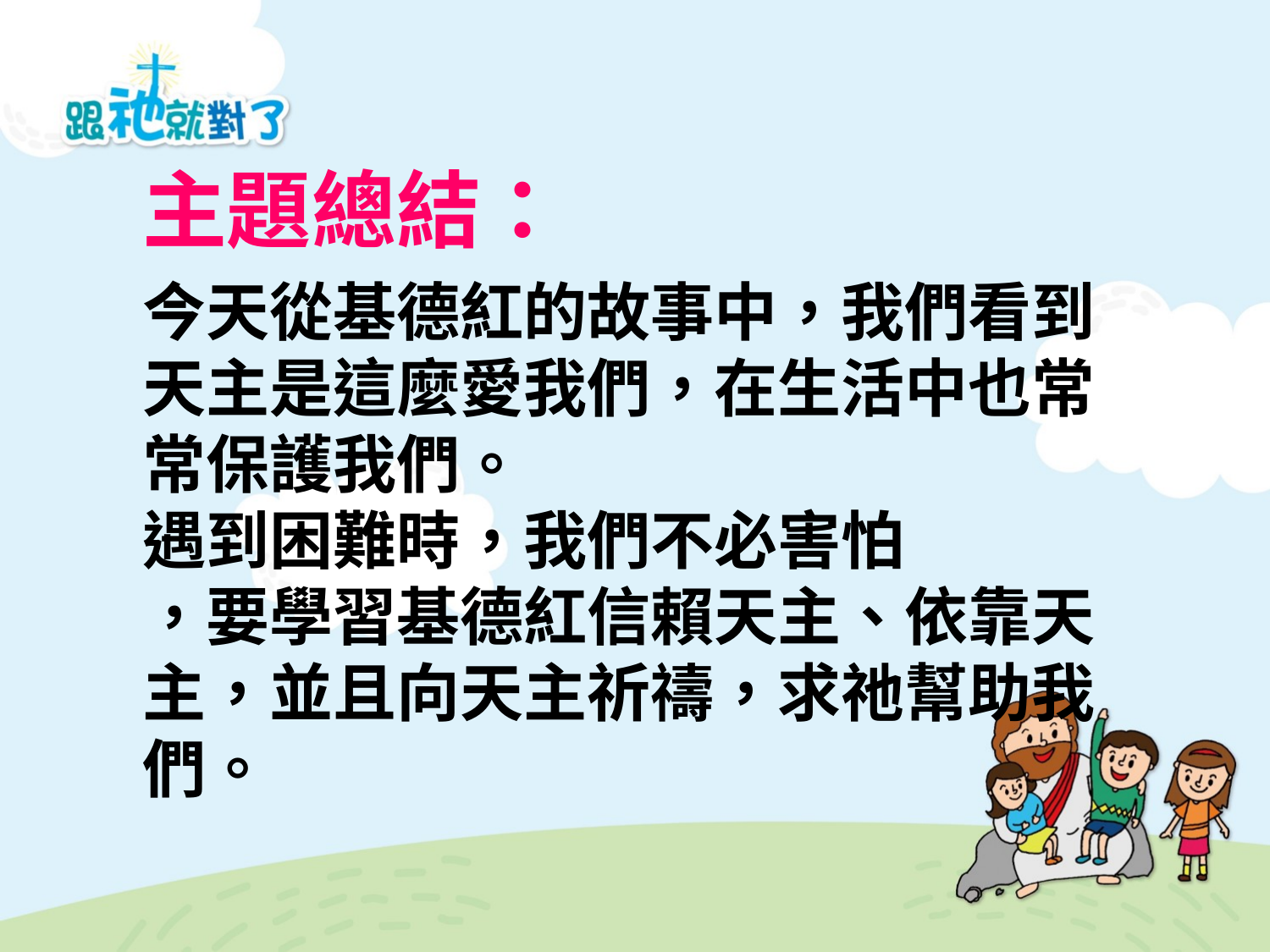

主題總結：
今天從基德紅的故事中，我們看到天主是這麼愛我們，在生活中也常常保護我們。
遇到困難時，我們不必害怕
，要學習基德紅信賴天主、依靠天主，並且向天主祈禱，求祂幫助我們。